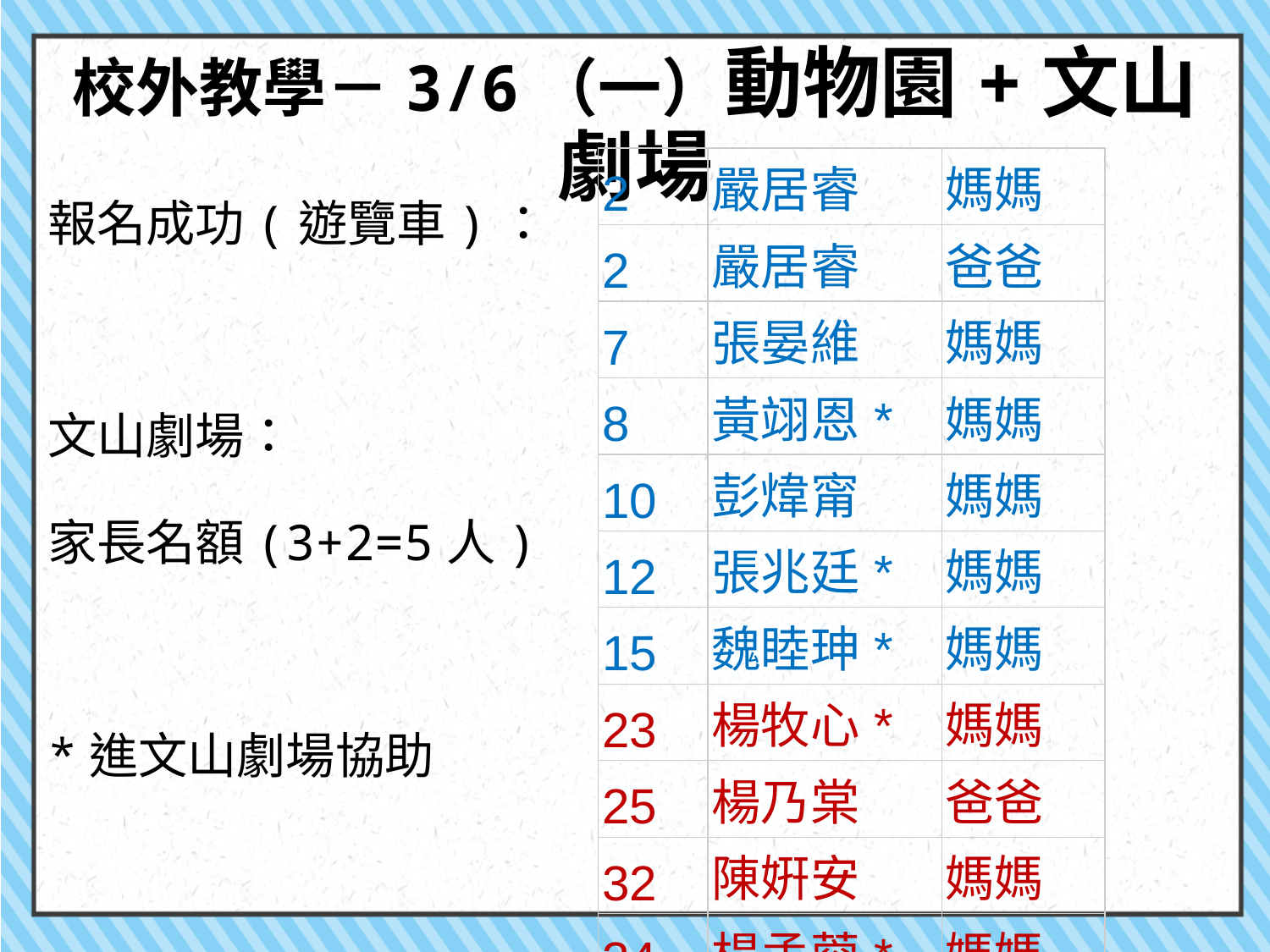

# 校外教學－3/6（一）動物園+文山劇場
| 2 | 嚴居睿 | 媽媽 |
| --- | --- | --- |
| 2 | 嚴居睿 | 爸爸 |
| 7 | 張晏維 | 媽媽 |
| 8 | 黃翊恩\* | 媽媽 |
| 10 | 彭煒甯 | 媽媽 |
| 12 | 張兆廷\* | 媽媽 |
| 15 | 魏睦珅\* | 媽媽 |
| 23 | 楊牧心\* | 媽媽 |
| 25 | 楊乃棠 | 爸爸 |
| 32 | 陳姸安 | 媽媽 |
| 34 | 楊孟蓉\* | 媽媽 |
報名成功(遊覽車)：

文山劇場：
家長名額(3+2=5人)

*進文山劇場協助